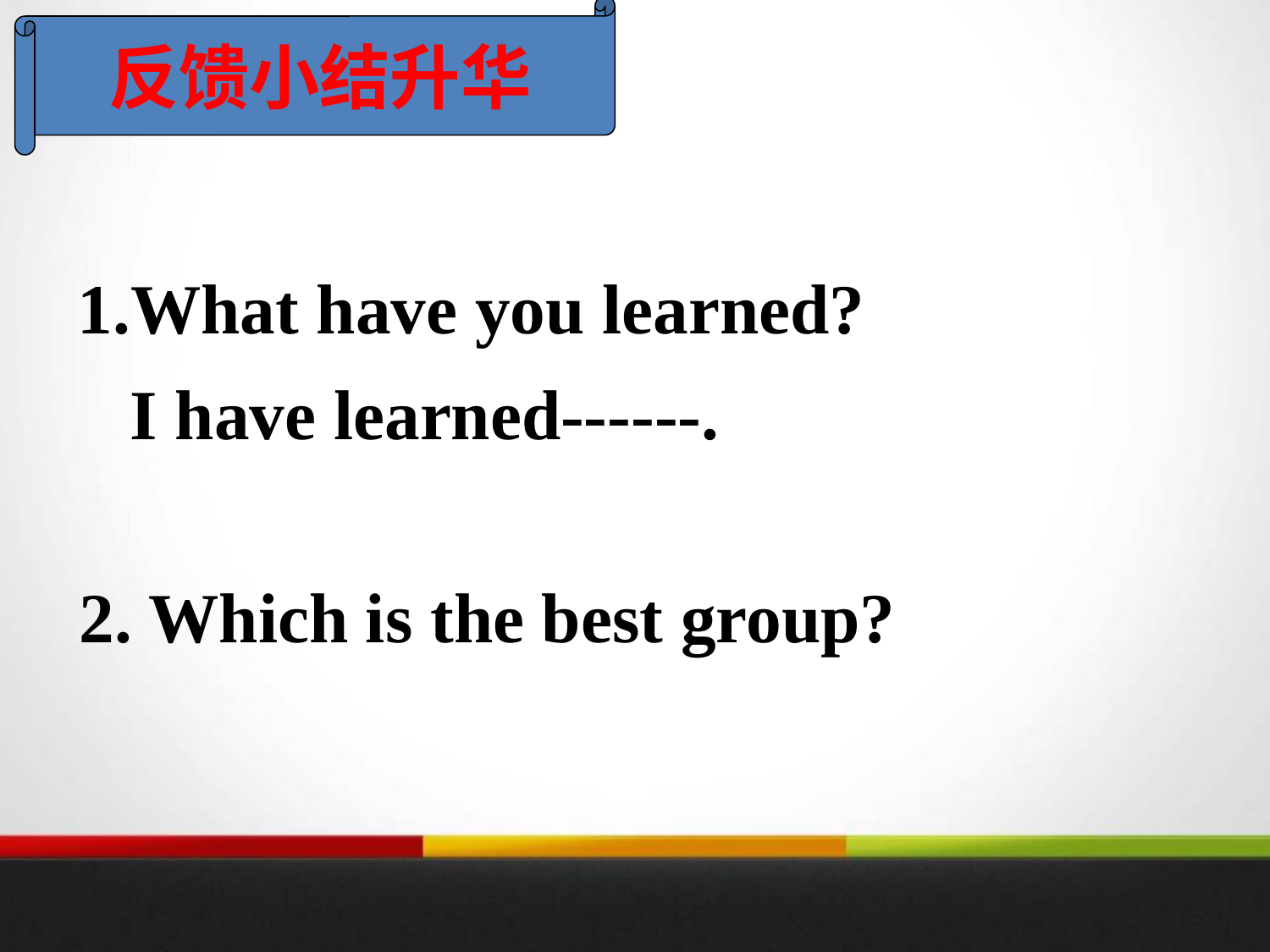

反馈小结升华
#

1.What have you learned?
   I have learned------.
2. Which is the best group?